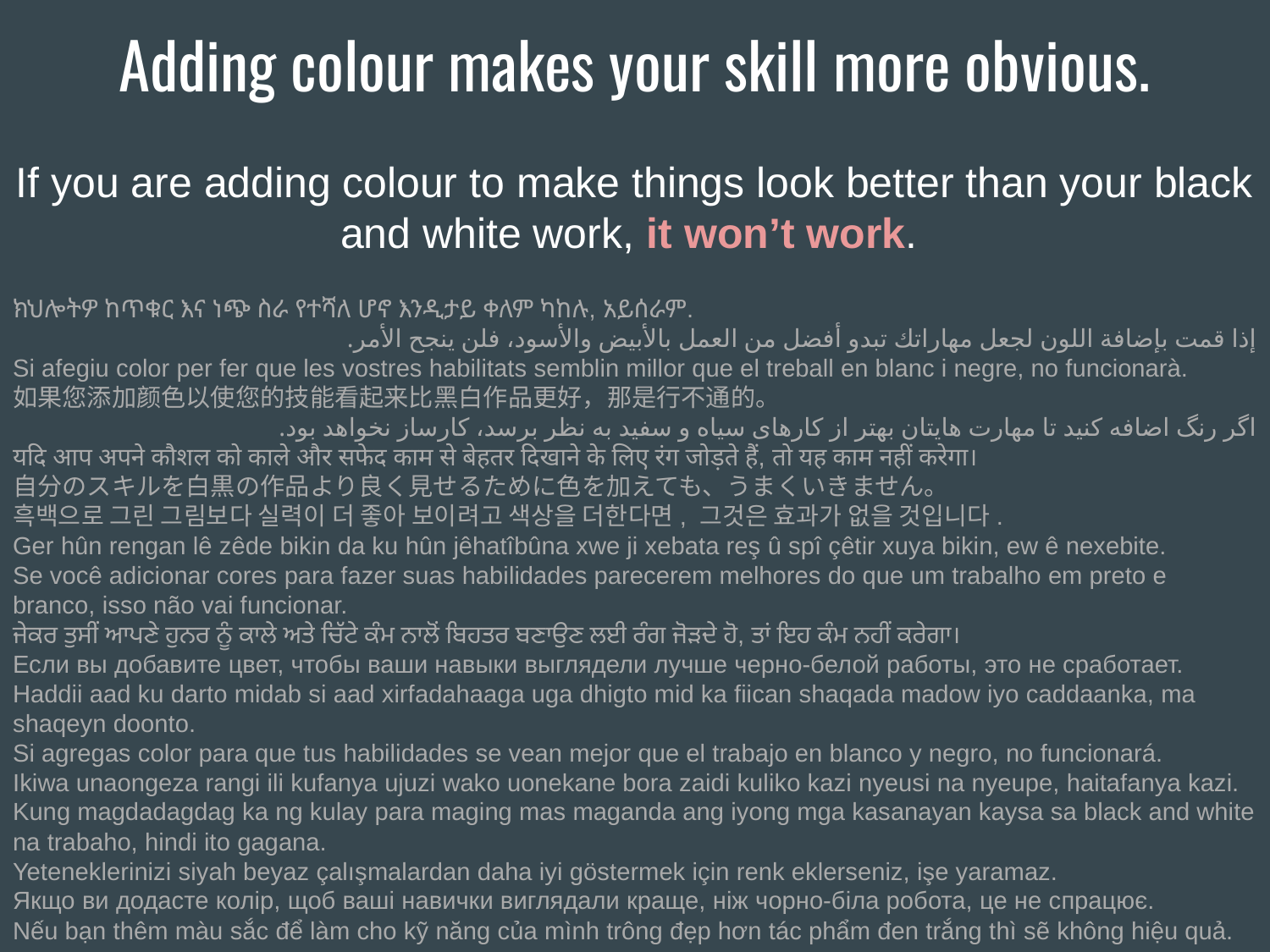

Adding colour makes your skill more obvious.

If you are adding colour to make things look better than your black and white work, it won’t work.
ክህሎትዎ ከጥቁር እና ነጭ ስራ የተሻለ ሆኖ እንዲታይ ቀለም ካከሉ, አይሰራም.
إذا قمت بإضافة اللون لجعل مهاراتك تبدو أفضل من العمل بالأبيض والأسود، فلن ينجح الأمر.
Si afegiu color per fer que les vostres habilitats semblin millor que el treball en blanc i negre, no funcionarà.
如果您添加颜色以使您的技能看起来比黑白作品更好，那是行不通的。
اگر رنگ اضافه کنید تا مهارت هایتان بهتر از کارهای سیاه و سفید به نظر برسد، کارساز نخواهد بود.
यदि आप अपने कौशल को काले और सफेद काम से बेहतर दिखाने के लिए रंग जोड़ते हैं, तो यह काम नहीं करेगा।
自分のスキルを白黒の作品より良く見せるために色を加えても、うまくいきません。
흑백으로 그린 그림보다 실력이 더 좋아 보이려고 색상을 더한다면, 그것은 효과가 없을 것입니다.
Ger hûn rengan lê zêde bikin da ku hûn jêhatîbûna xwe ji xebata reş û spî çêtir xuya bikin, ew ê nexebite.
Se você adicionar cores para fazer suas habilidades parecerem melhores do que um trabalho em preto e branco, isso não vai funcionar.
ਜੇਕਰ ਤੁਸੀਂ ਆਪਣੇ ਹੁਨਰ ਨੂੰ ਕਾਲੇ ਅਤੇ ਚਿੱਟੇ ਕੰਮ ਨਾਲੋਂ ਬਿਹਤਰ ਬਣਾਉਣ ਲਈ ਰੰਗ ਜੋੜਦੇ ਹੋ, ਤਾਂ ਇਹ ਕੰਮ ਨਹੀਂ ਕਰੇਗਾ।
Если вы добавите цвет, чтобы ваши навыки выглядели лучше черно-белой работы, это не сработает.
Haddii aad ku darto midab si aad xirfadahaaga uga dhigto mid ka fiican shaqada madow iyo caddaanka, ma shaqeyn doonto.
Si agregas color para que tus habilidades se vean mejor que el trabajo en blanco y negro, no funcionará.
Ikiwa unaongeza rangi ili kufanya ujuzi wako uonekane bora zaidi kuliko kazi nyeusi na nyeupe, haitafanya kazi.
Kung magdadagdag ka ng kulay para maging mas maganda ang iyong mga kasanayan kaysa sa black and white na trabaho, hindi ito gagana.
Yeteneklerinizi siyah beyaz çalışmalardan daha iyi göstermek için renk eklerseniz, işe yaramaz.
Якщо ви додасте колір, щоб ваші навички виглядали краще, ніж чорно-біла робота, це не спрацює.
Nếu bạn thêm màu sắc để làm cho kỹ năng của mình trông đẹp hơn tác phẩm đen trắng thì sẽ không hiệu quả.